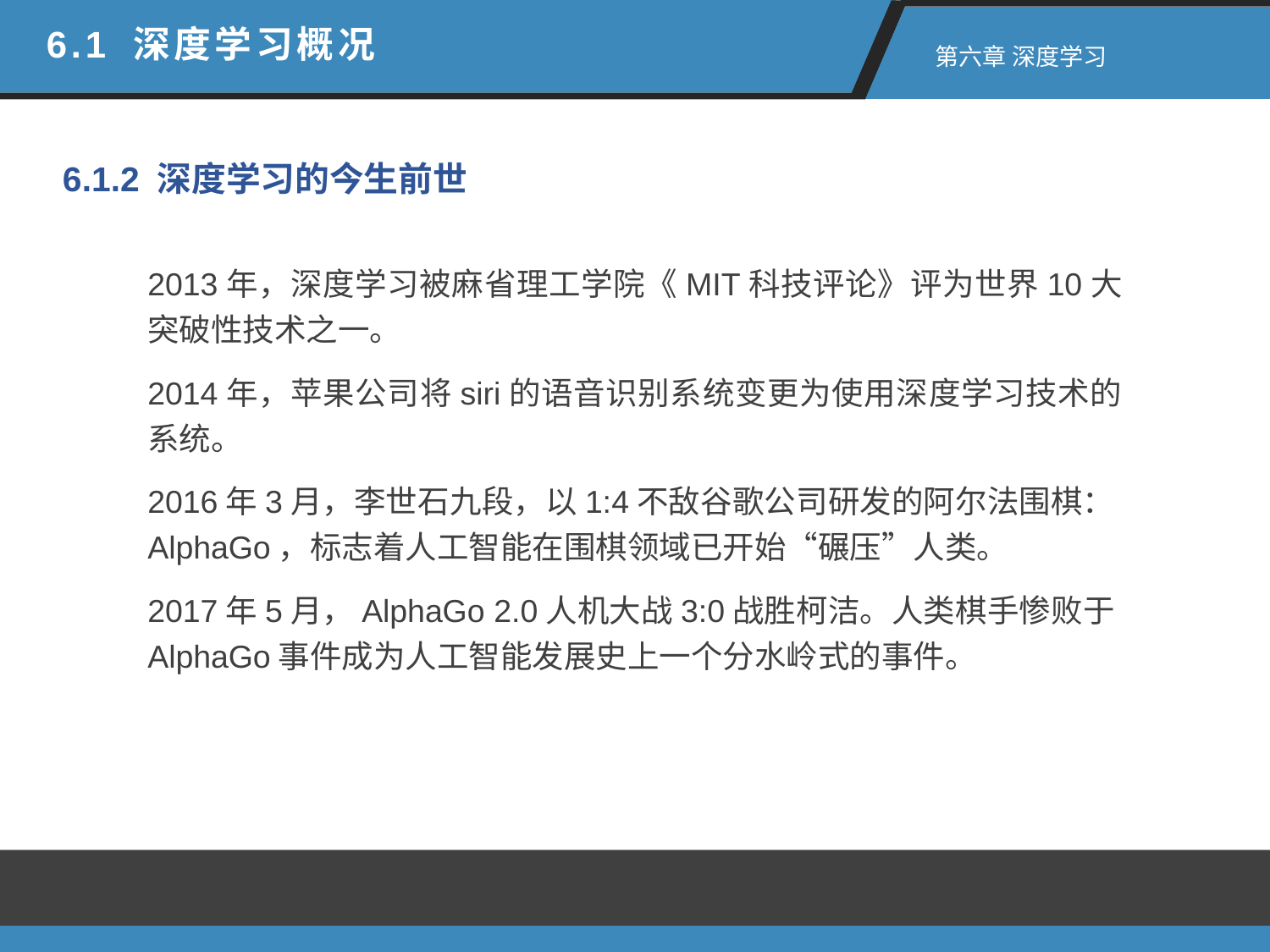

6.1 深度学习概况
  第六章 深度学习
6.1.2 深度学习的今生前世
2013年，深度学习被麻省理工学院《MIT科技评论》评为世界10大突破性技术之一。
2014年，苹果公司将siri的语音识别系统变更为使用深度学习技术的系统。
2016年3月，李世石九段，以1:4不敌谷歌公司研发的阿尔法围棋：AlphaGo，标志着人工智能在围棋领域已开始“碾压”人类。
2017年5月，AlphaGo 2.0人机大战3:0战胜柯洁。人类棋手惨败于AlphaGo事件成为人工智能发展史上一个分水岭式的事件。